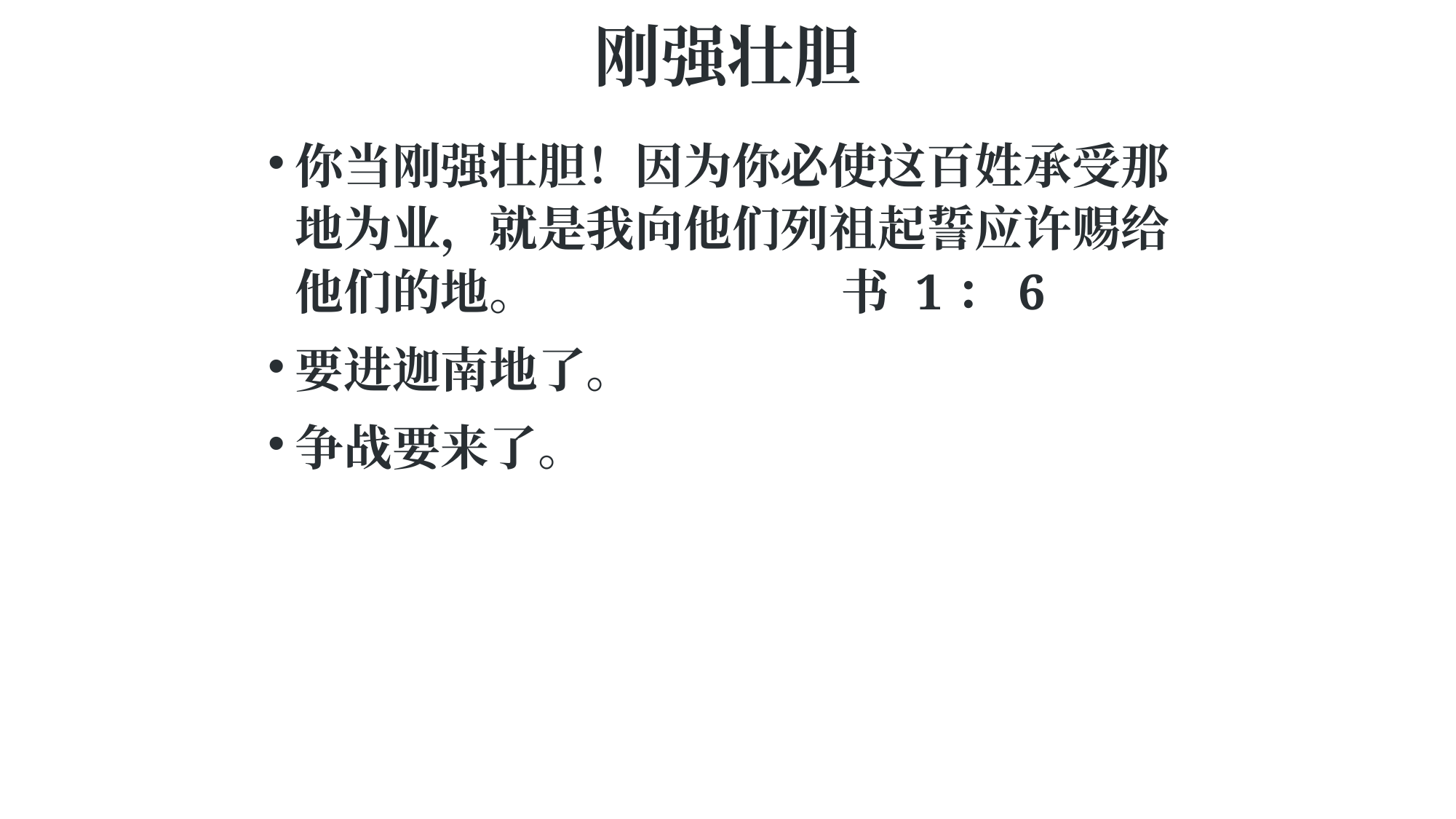

# 刚强壮胆
你当刚强壮胆！因为你必使这百姓承受那地为业，就是我向他们列祖起誓应许赐给他们的地。			书 1：6
要进迦南地了。
争战要来了。